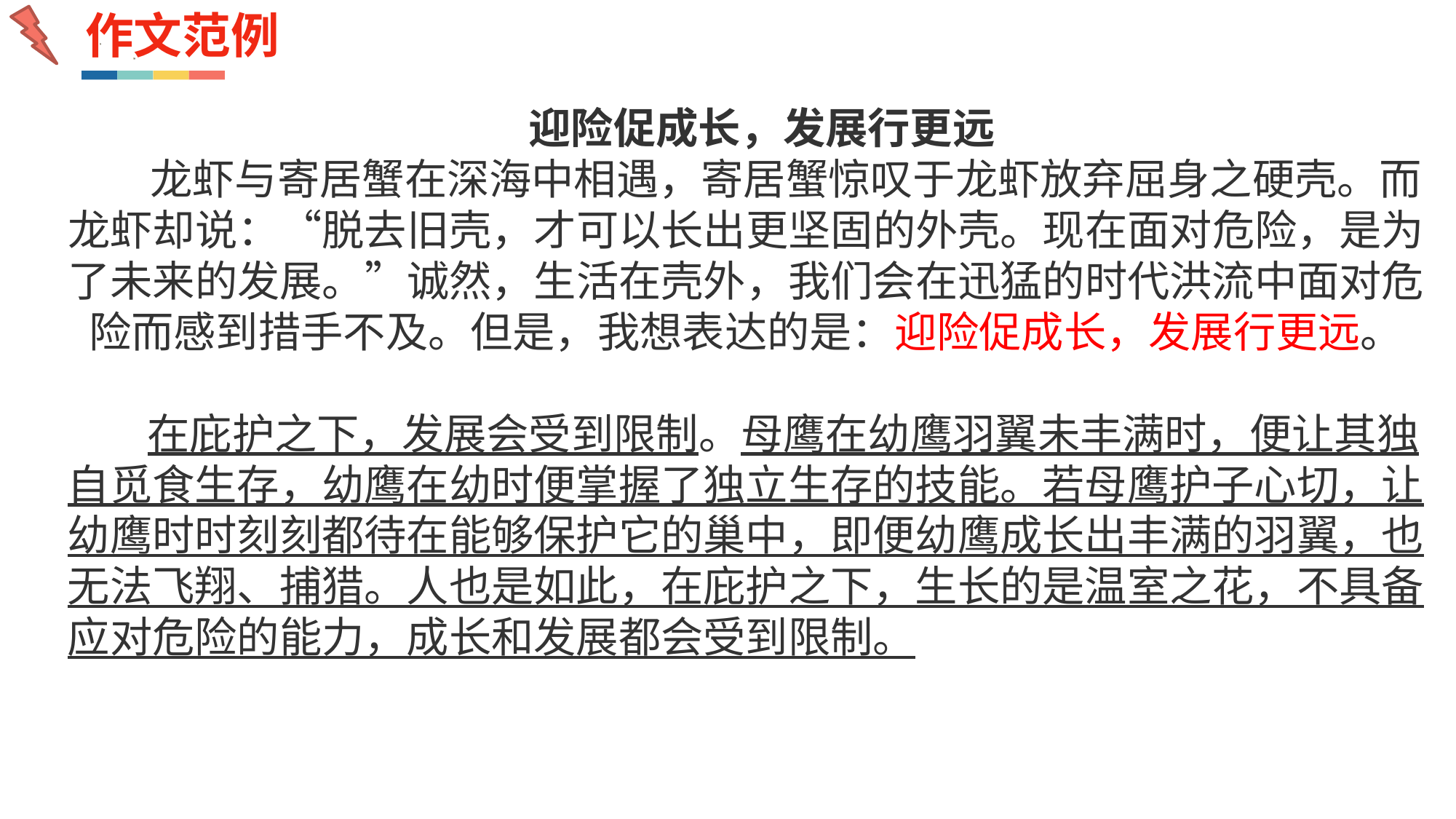

作文范例

迎险促成长，发展行更远
    龙虾与寄居蟹在深海中相遇，寄居蟹惊叹于龙虾放弃屈身之硬壳。而龙虾却说：“脱去旧壳，才可以长出更坚固的外壳。现在面对危险，是为了未来的发展。”诚然，生活在壳外，我们会在迅猛的时代洪流中面对危险而感到措手不及。但是，我想表达的是：迎险促成长，发展行更远。

    在庇护之下，发展会受到限制。母鹰在幼鹰羽翼未丰满时，便让其独自觅食生存，幼鹰在幼时便掌握了独立生存的技能。若母鹰护子心切，让幼鹰时时刻刻都待在能够保护它的巢中，即便幼鹰成长出丰满的羽翼，也无法飞翔、捕猎。人也是如此，在庇护之下，生长的是温室之花，不具备应对危险的能力，成长和发展都会受到限制。